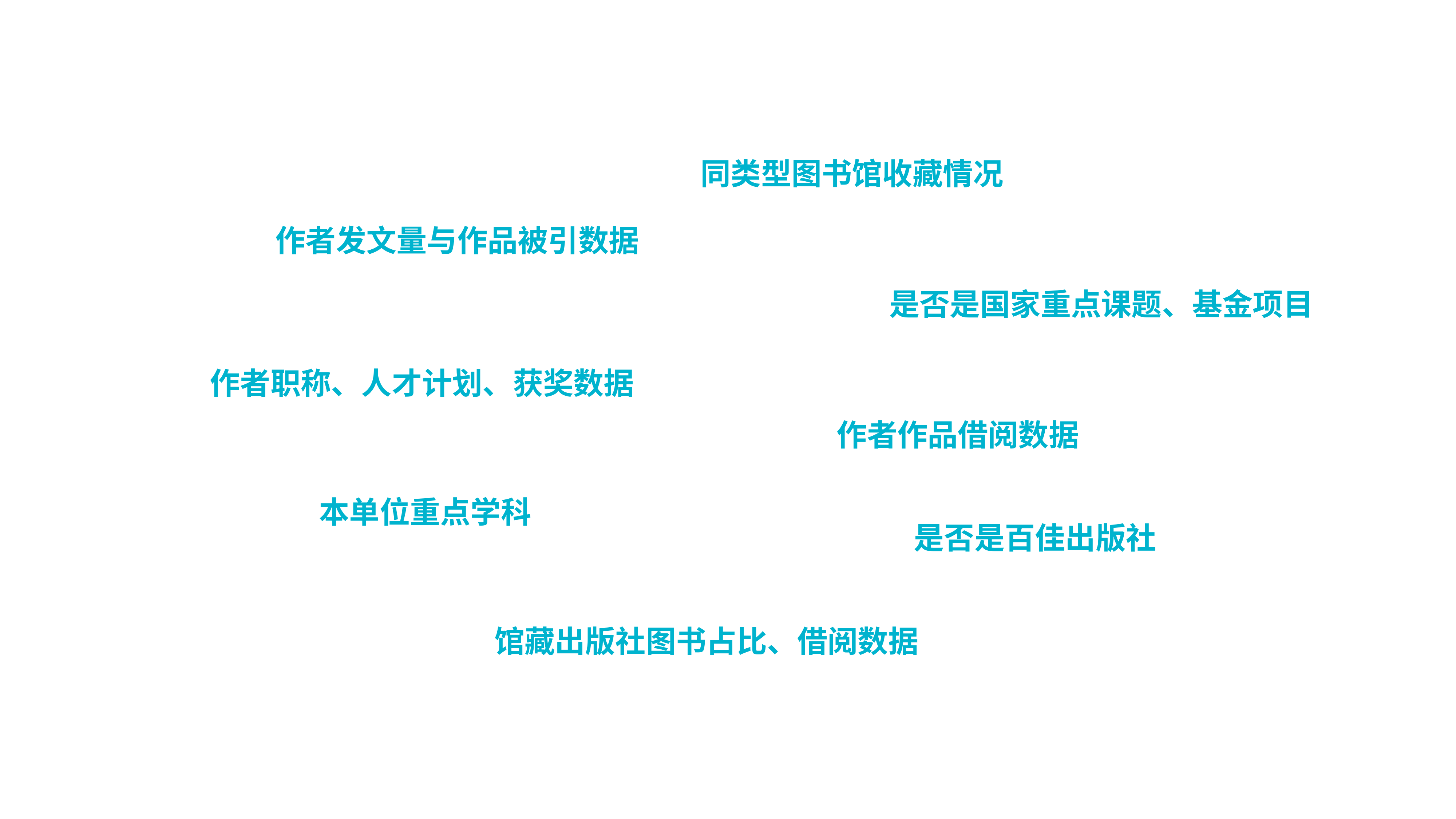

同类型图书馆收藏情况
作者发文量与作品被引数据
是否是国家重点课题、基金项目
作者职称、人才计划、获奖数据
作者作品借阅数据
本单位重点学科
是否是百佳出版社
馆藏出版社图书占比、借阅数据